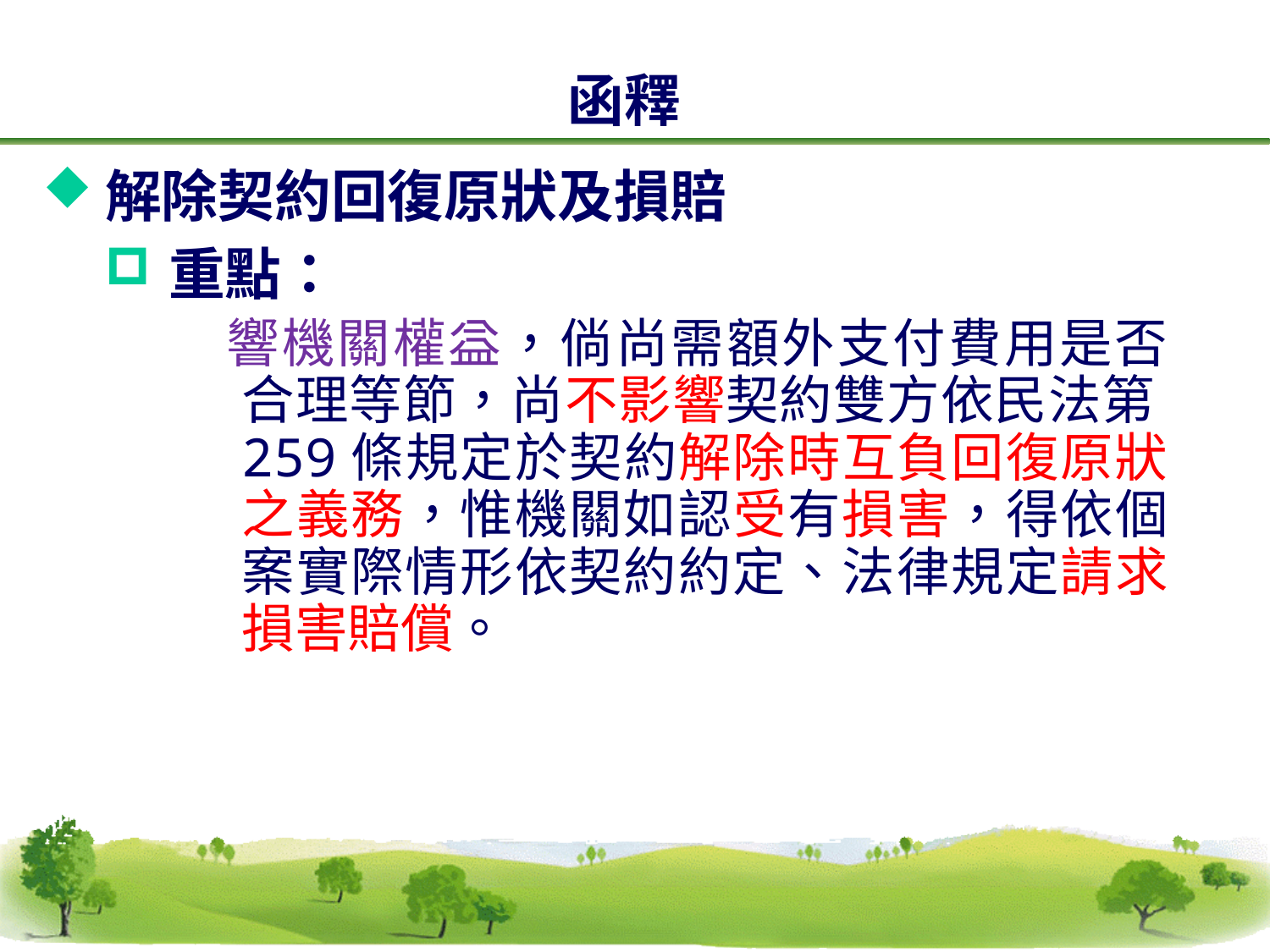

函釋
解除契約回復原狀及損賠
重點：
   響機關權益，倘尚需額外支付費用是否合理等節，尚不影響契約雙方依民法第259條規定於契約解除時互負回復原狀之義務，惟機關如認受有損害，得依個案實際情形依契約約定、法律規定請求損害賠償。